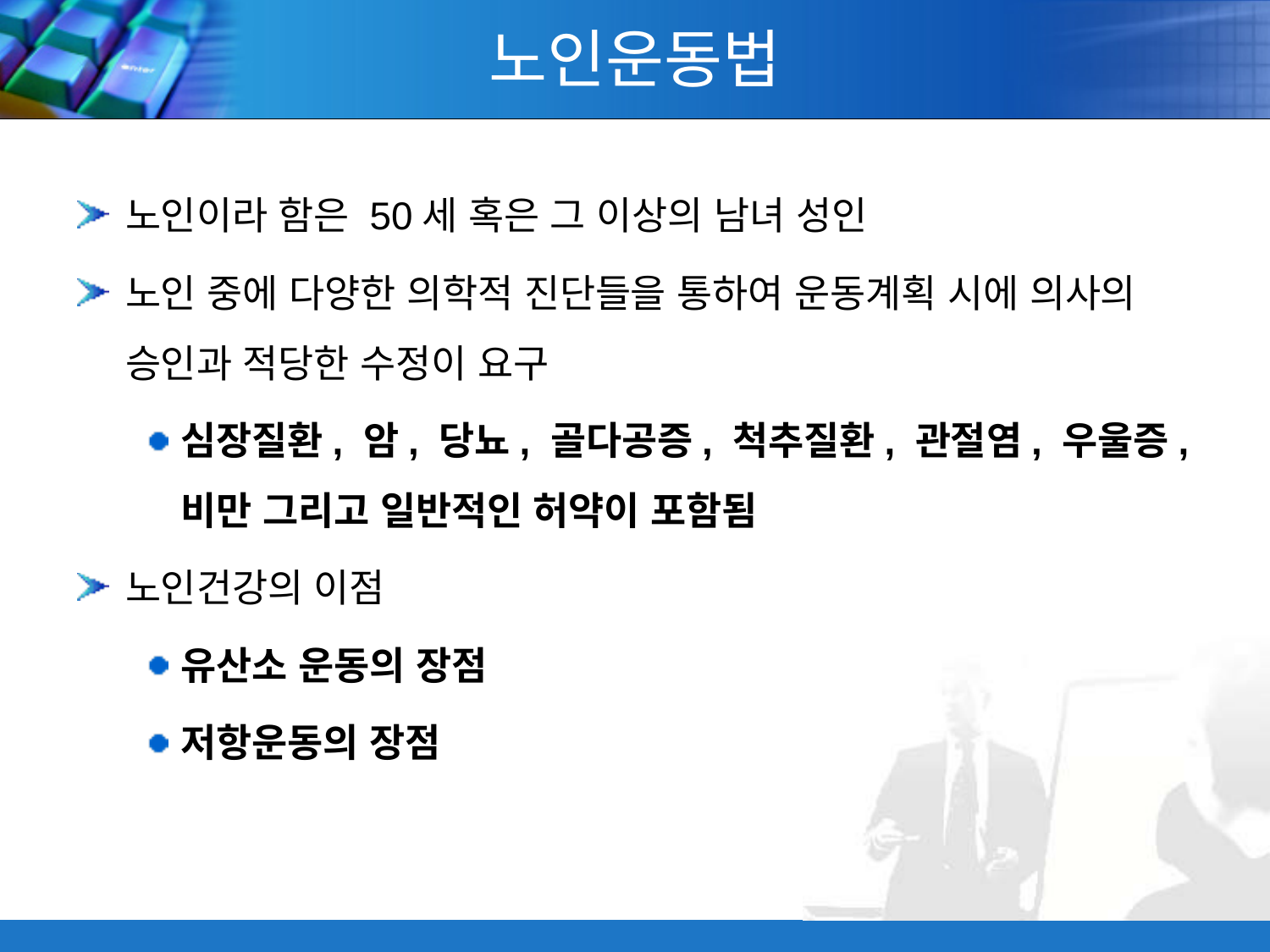

# 노인운동법
노인이라 함은 50세 혹은 그 이상의 남녀 성인
노인 중에 다양한 의학적 진단들을 통하여 운동계획 시에 의사의 승인과 적당한 수정이 요구
심장질환, 암, 당뇨, 골다공증, 척추질환, 관절염, 우울증, 비만 그리고 일반적인 허약이 포함됨
노인건강의 이점
유산소 운동의 장점
저항운동의 장점